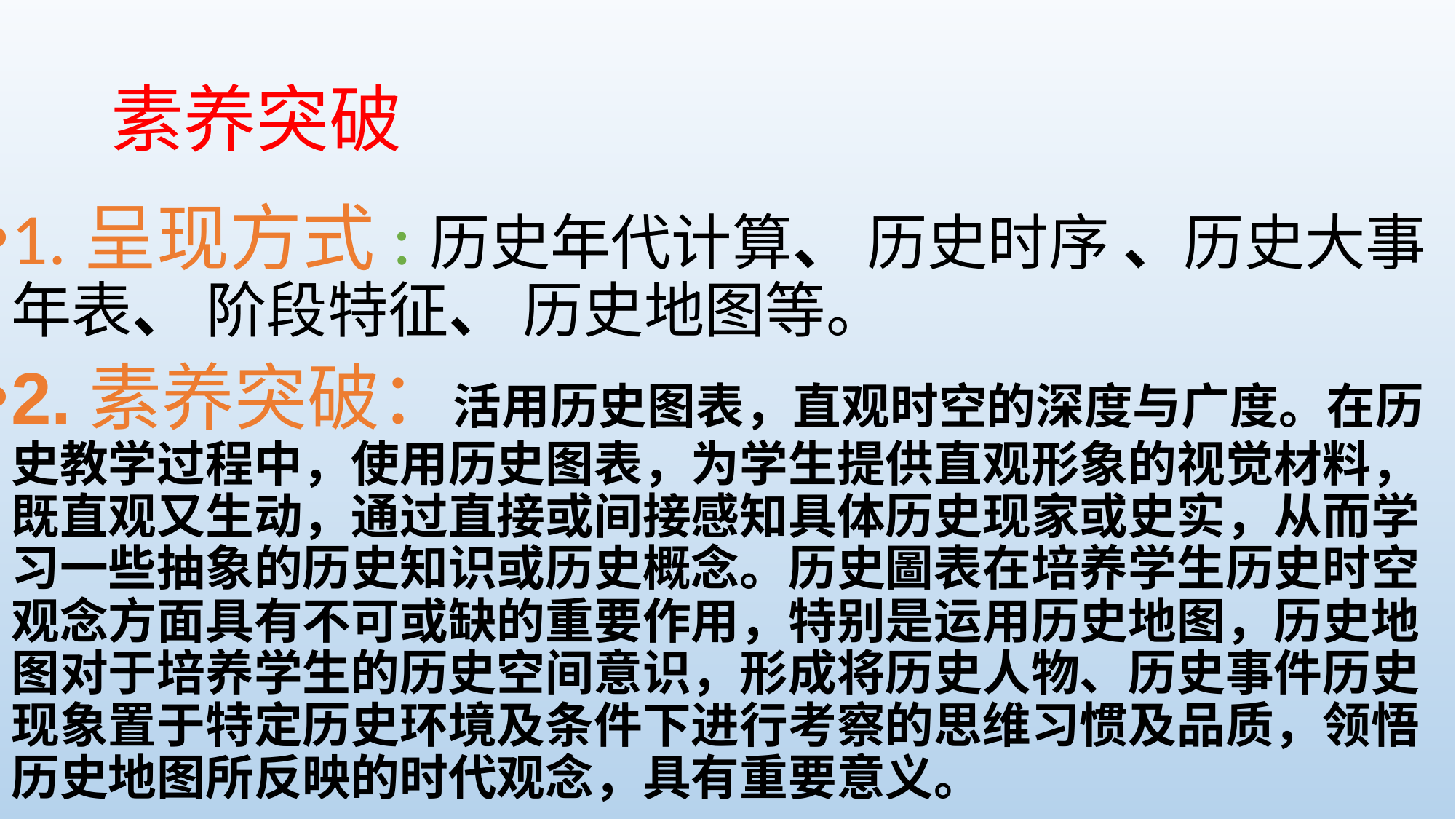

1.呈现方式:历史年代计算、 历史时序 、历史大事年表、 阶段特征、 历史地图等。
2.素养突破：活用历史图表，直观时空的深度与广度。在历史教学过程中，使用历史图表，为学生提供直观形象的视觉材料，既直观又生动，通过直接或间接感知具体历史现家或史实，从而学习一些抽象的历史知识或历史概念。历史圖表在培养学生历史时空观念方面具有不可或缺的重要作用，特别是运用历史地图，历史地图对于培养学生的历史空间意识，形成将历史人物、历史事件历史现象置于特定历史环境及条件下进行考察的思维习惯及品质，领悟历史地图所反映的时代观念，具有重要意义。
# 素养突破